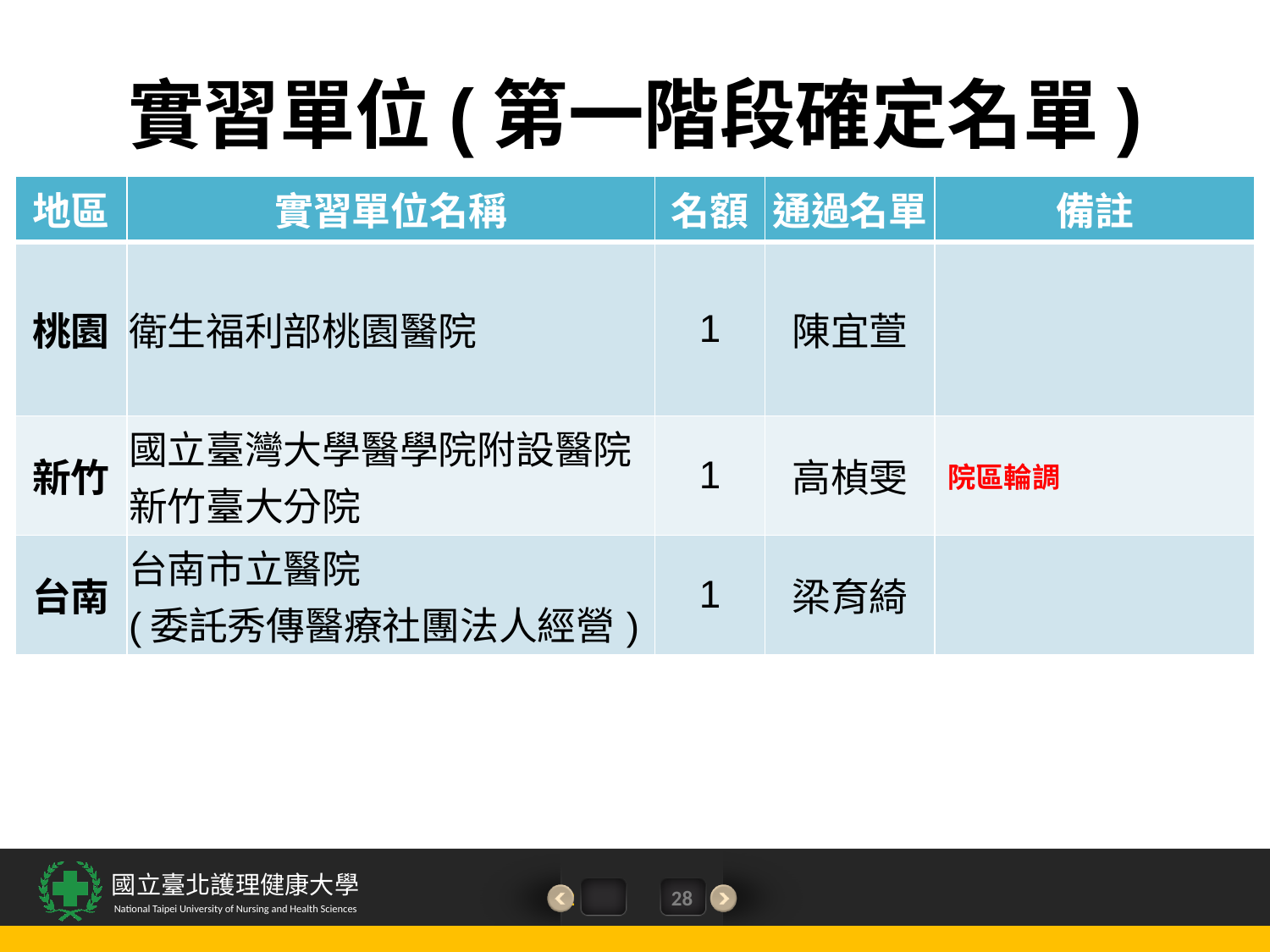

# 實習單位(第一階段確定名單)
| 地區 | 實習單位名稱 | 名額 | 通過名單 | 備註 |
| --- | --- | --- | --- | --- |
| 桃園 | 衛生福利部桃園醫院 | 1 | 陳宜萱 |  |
| 新竹 | 國立臺灣大學醫學院附設醫院新竹臺大分院 | 1 | 高楨雯 | 院區輪調 |
| 台南 | 台南市立醫院 (委託秀傳醫療社團法人經營) | 1 | 梁育綺 |  |